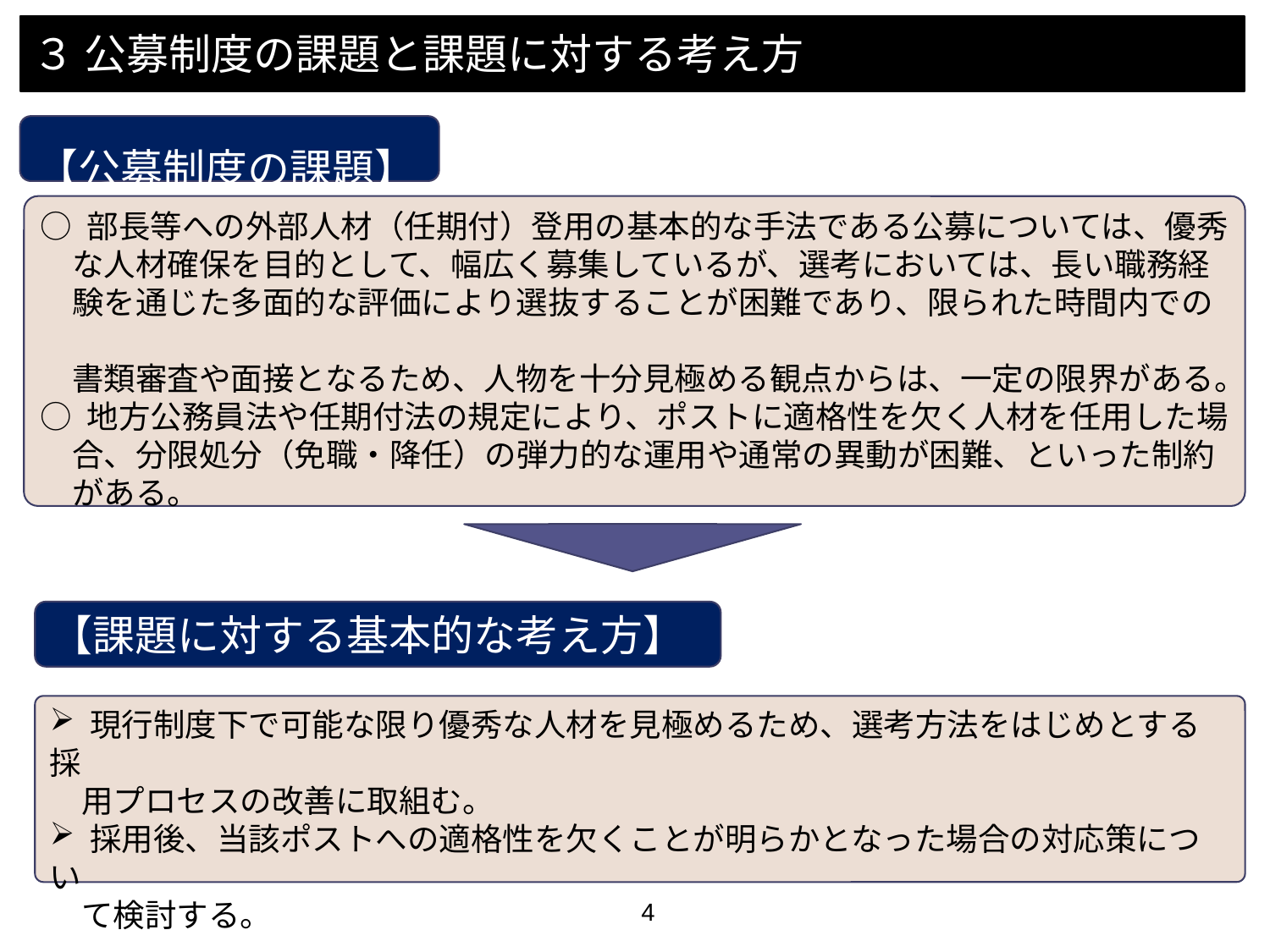

３ 公募制度の課題と課題に対する考え方
【公募制度の課題】

○ 部長等への外部人材（任期付）登用の基本的な手法である公募については、優秀
　な人材確保を目的として、幅広く募集しているが、選考においては、長い職務経
　験を通じた多面的な評価により選抜することが困難であり、限られた時間内での
　書類審査や面接となるため、人物を十分見極める観点からは、一定の限界がある。
○ 地方公務員法や任期付法の規定により、ポストに適格性を欠く人材を任用した場
　合、分限処分（免職・降任）の弾力的な運用や通常の異動が困難、といった制約
　がある。

【課題に対する基本的な考え方】
 現行制度下で可能な限り優秀な人材を見極めるため、選考方法をはじめとする採
　用プロセスの改善に取組む。
 採用後、当該ポストへの適格性を欠くことが明らかとなった場合の対応策につい
　て検討する。

4